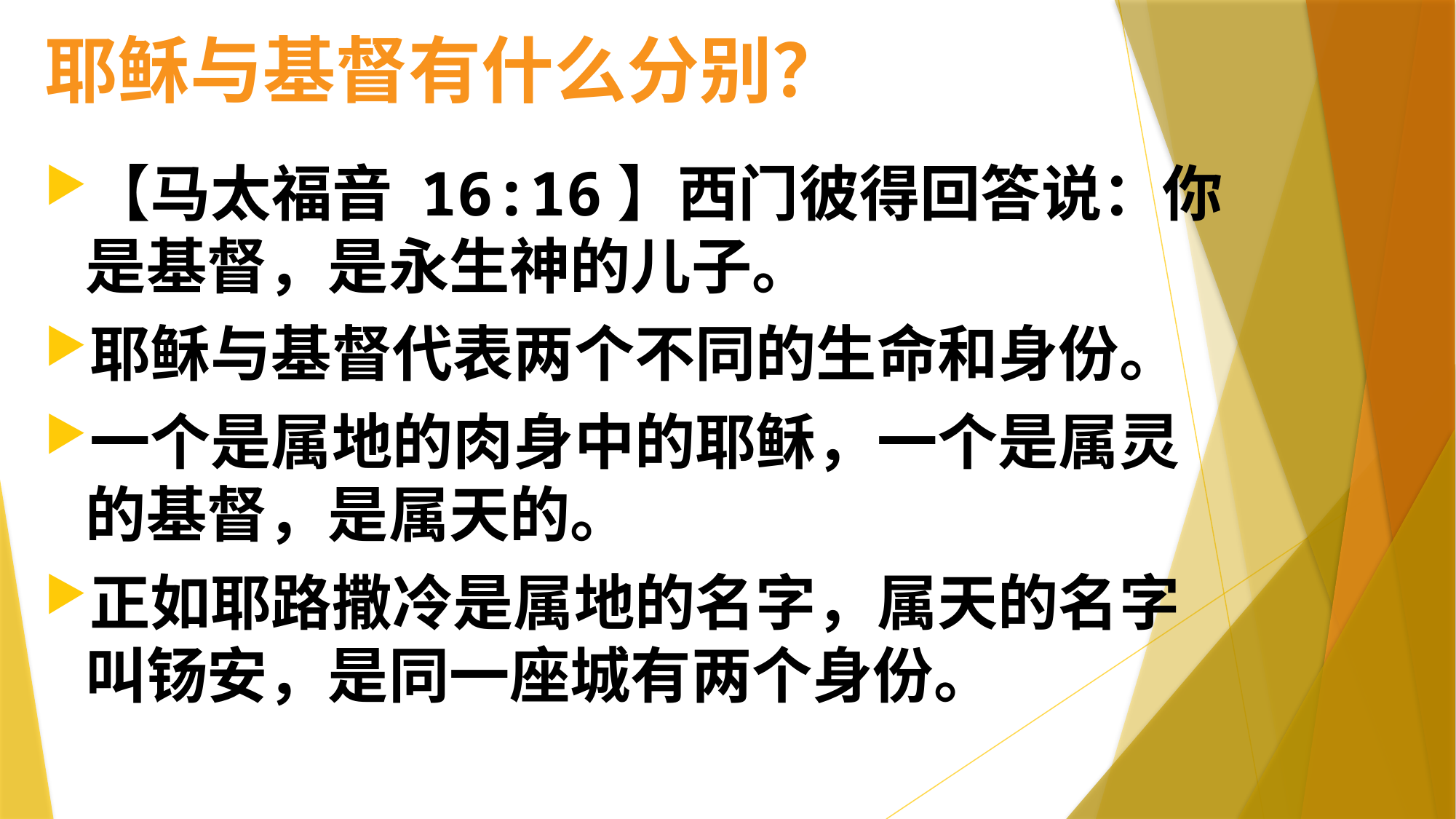

# 耶稣与基督有什么分别？
【马太福音 16:16】西门彼得回答说：你是基督，是永生神的儿子。
耶稣与基督代表两个不同的生命和身份。
一个是属地的肉身中的耶稣，一个是属灵的基督，是属天的。
正如耶路撒冷是属地的名字，属天的名字叫钖安，是同一座城有两个身份。